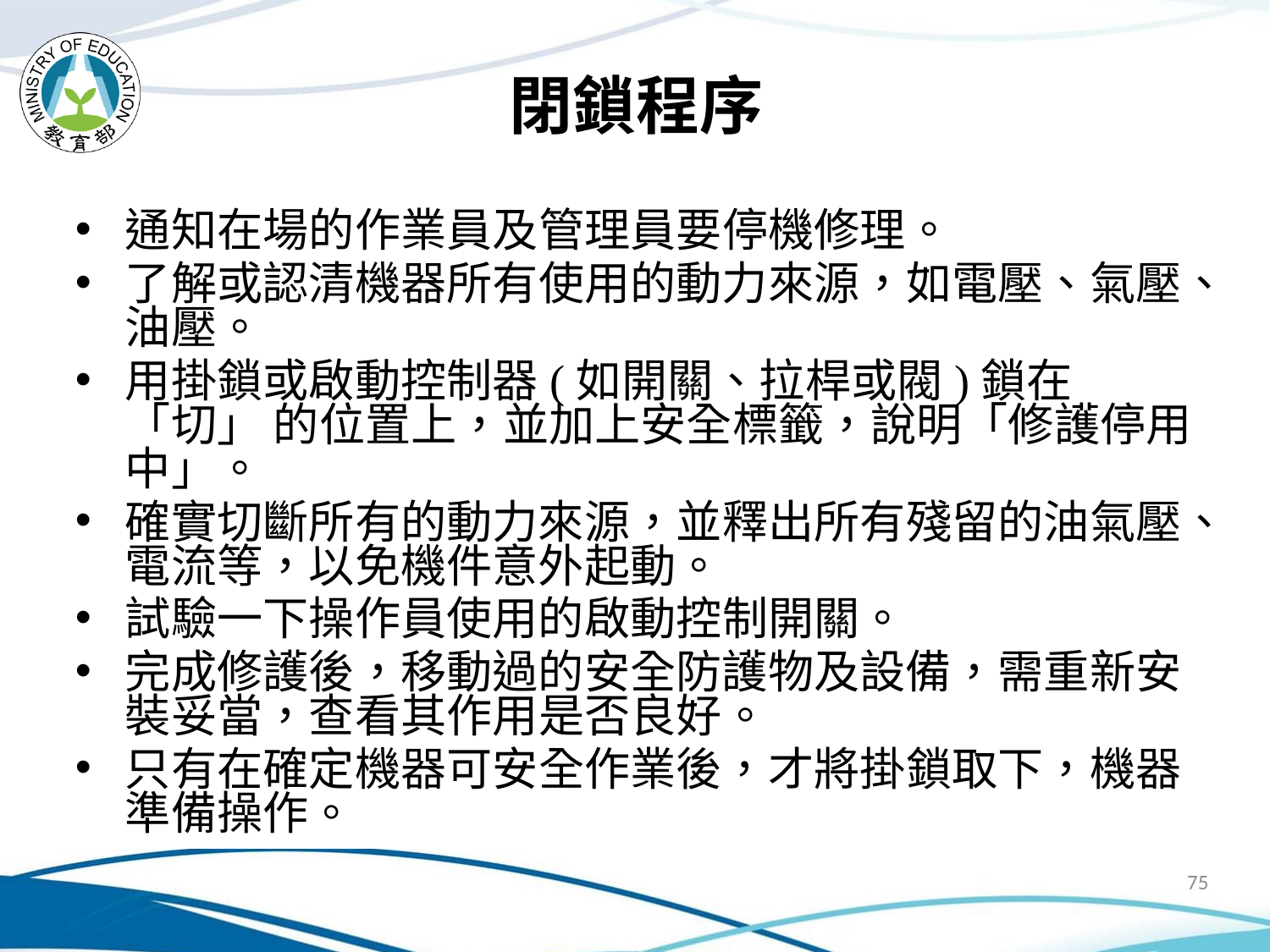

# 閉鎖程序

通知在場的作業員及管理員要停機修理。
了解或認清機器所有使用的動力來源，如電壓、氣壓、油壓。
用掛鎖或啟動控制器(如開關、拉桿或閥)鎖在「切」 的位置上，並加上安全標籤，說明「修護停用中」。
確實切斷所有的動力來源，並釋出所有殘留的油氣壓、電流等，以免機件意外起動。
試驗一下操作員使用的啟動控制開關。
完成修護後，移動過的安全防護物及設備，需重新安裝妥當，查看其作用是否良好。
只有在確定機器可安全作業後，才將掛鎖取下，機器準備操作。
75